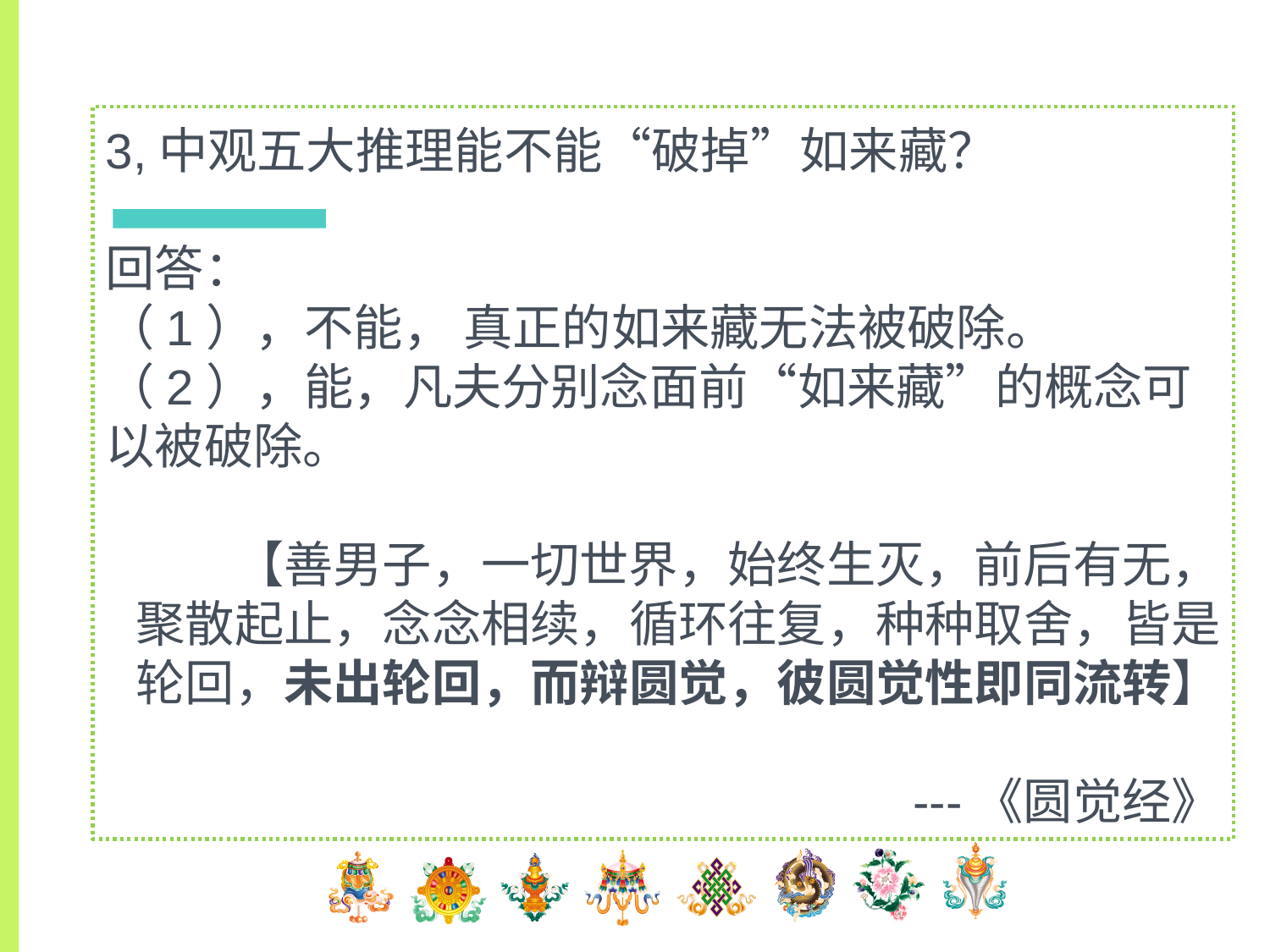

3,中观五大推理能不能“破掉”如来藏？

回答：
（1），不能， 真正的如来藏无法被破除。
（2），能，凡夫分别念面前“如来藏”的概念可以被破除。

【善男子，一切世界，始终生灭，前后有无，
聚散起止，念念相续，循环往复，种种取舍，皆是轮回，未出轮回，而辩圆觉，彼圆觉性即同流转】

---《圆觉经》